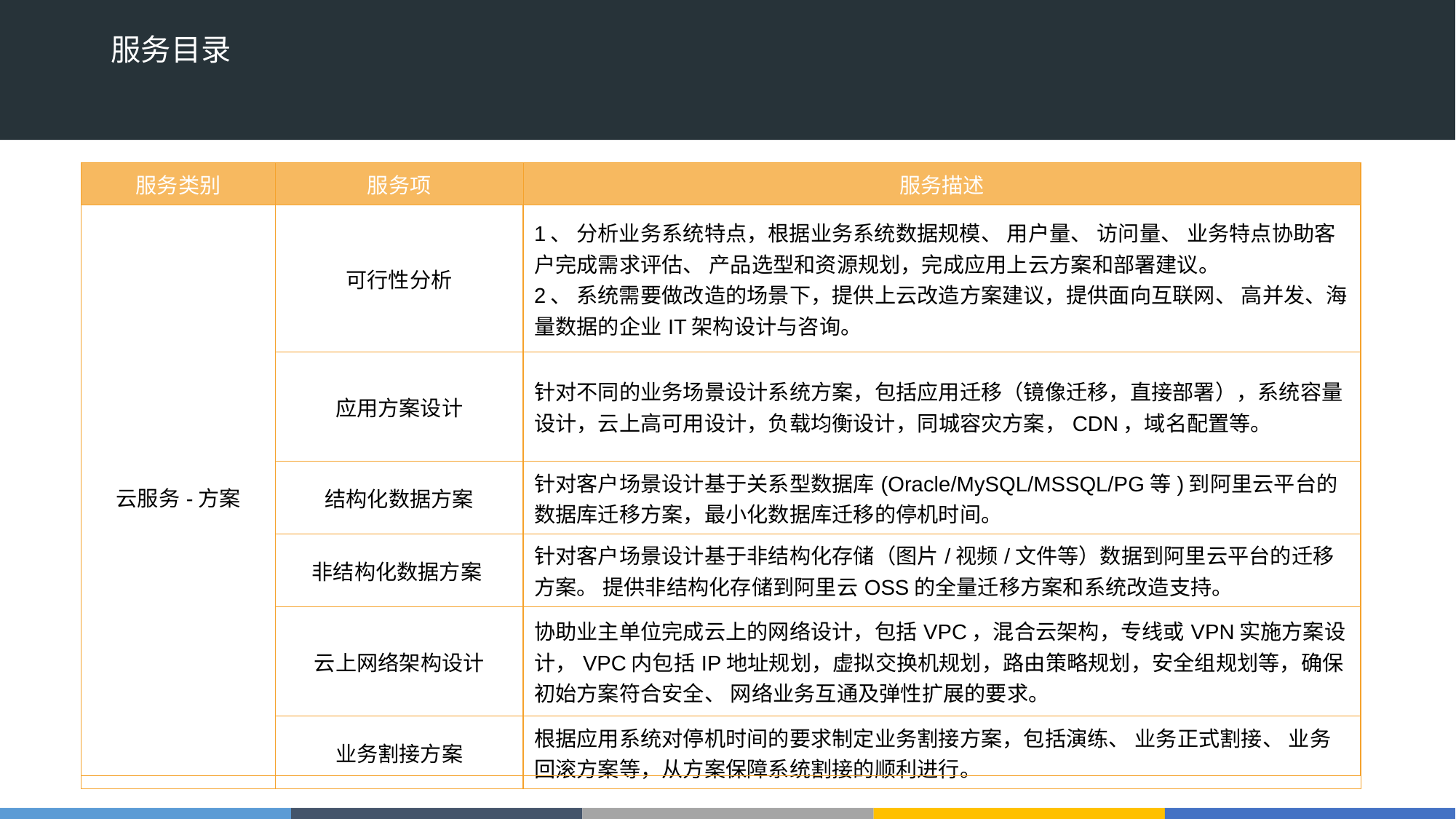

# 服务目录
| 服务类别 | 服务项 | 服务描述 |
| --- | --- | --- |
| 云服务-方案 | 可行性分析 | 1、 分析业务系统特点，根据业务系统数据规模、 用户量、 访问量、 业务特点协助客户完成需求评估、 产品选型和资源规划，完成应用上云方案和部署建议。 2、 系统需要做改造的场景下，提供上云改造方案建议，提供面向互联网、 高并发、海量数据的企业IT架构设计与咨询。 |
|  | 应用方案设计 | 针对不同的业务场景设计系统方案，包括应用迁移（镜像迁移，直接部署），系统容量设计，云上高可用设计，负载均衡设计，同城容灾方案，CDN，域名配置等。 |
|  | 结构化数据方案 | 针对客户场景设计基于关系型数据库(Oracle/MySQL/MSSQL/PG等)到阿里云平台的数据库迁移方案，最小化数据库迁移的停机时间。 |
|  | 非结构化数据方案 | 针对客户场景设计基于非结构化存储（图片/视频/文件等）数据到阿里云平台的迁移方案。 提供非结构化存储到阿里云OSS的全量迁移方案和系统改造支持。 |
|  | 云上网络架构设计 | 协助业主单位完成云上的网络设计，包括VPC，混合云架构，专线或VPN实施方案设计，VPC内包括IP地址规划，虚拟交换机规划，路由策略规划，安全组规划等，确保初始方案符合安全、 网络业务互通及弹性扩展的要求。 |
|  | 业务割接方案 | 根据应用系统对停机时间的要求制定业务割接方案，包括演练、 业务正式割接、 业务回滚方案等，从方案保障系统割接的顺利进行。 |